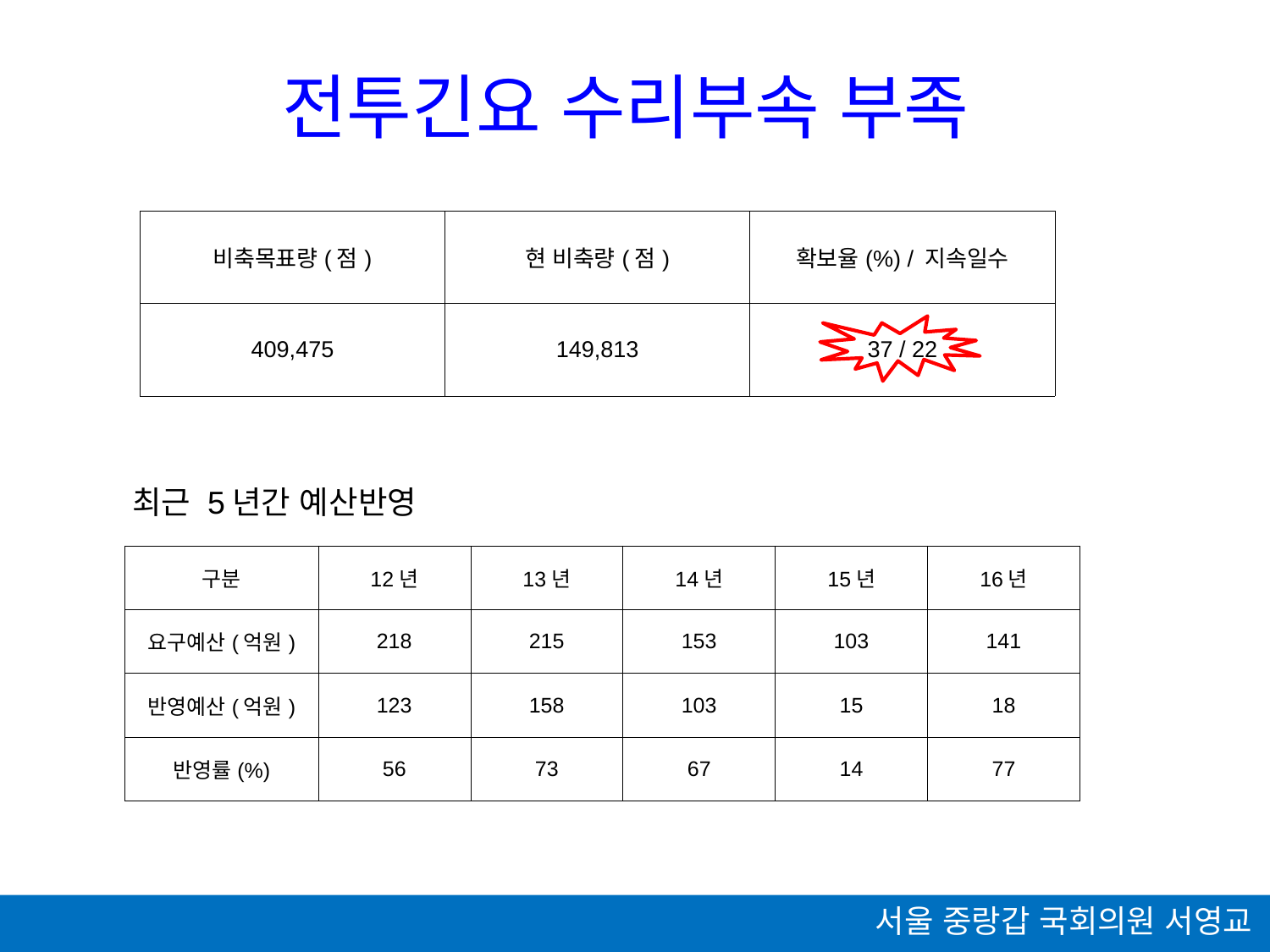

전투긴요 수리부속 부족
| 비축목표량(점) | 현 비축량(점) | 확보율(%) / 지속일수 |
| --- | --- | --- |
| 409,475 | 149,813 | 37 / 22 |

최근 5년간 예산반영
| 구분 | 12년 | 13년 | 14년 | 15년 | 16년 |
| --- | --- | --- | --- | --- | --- |
| 요구예산(억원) | 218 | 215 | 153 | 103 | 141 |
| 반영예산(억원) | 123 | 158 | 103 | 15 | 18 |
| 반영률(%) | 56 | 73 | 67 | 14 | 77 |

서울 중랑갑 국회의원 서영교